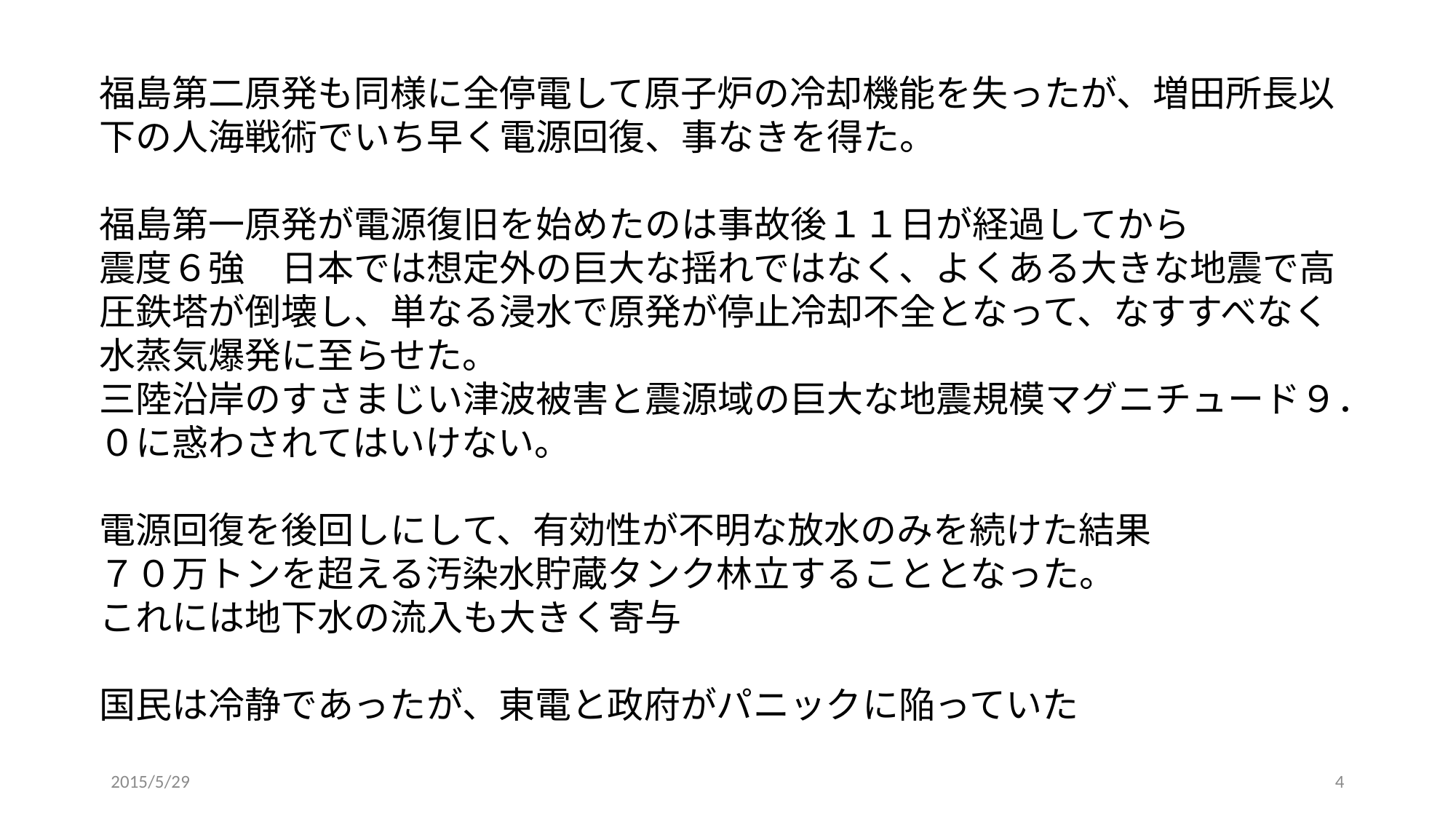

福島第二原発も同様に全停電して原子炉の冷却機能を失ったが、増田所長以下の人海戦術でいち早く電源回復、事なきを得た。

福島第一原発が電源復旧を始めたのは事故後１１日が経過してから
震度６強　日本では想定外の巨大な揺れではなく、よくある大きな地震で高圧鉄塔が倒壊し、単なる浸水で原発が停止冷却不全となって、なすすべなく水蒸気爆発に至らせた。
三陸沿岸のすさまじい津波被害と震源域の巨大な地震規模マグニチュード９．０に惑わされてはいけない。

電源回復を後回しにして、有効性が不明な放水のみを続けた結果
７０万トンを超える汚染水貯蔵タンク林立することとなった。
これには地下水の流入も大きく寄与

国民は冷静であったが、東電と政府がパニックに陥っていた
2015/5/29

4